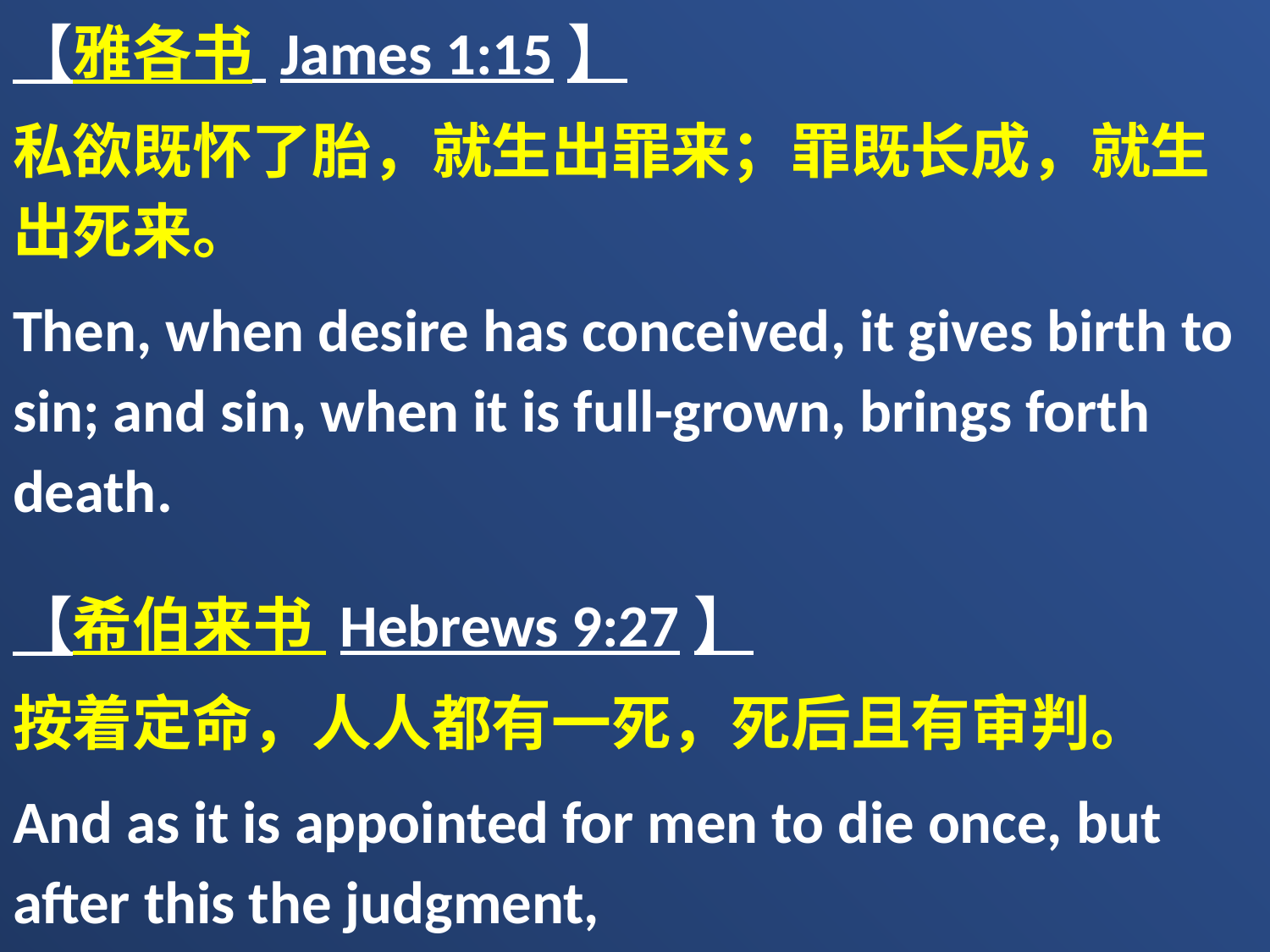

【雅各书 James 1:15】
私欲既怀了胎，就生出罪来；罪既长成，就生出死来。
Then, when desire has conceived, it gives birth to sin; and sin, when it is full-grown, brings forth death.

【希伯来书 Hebrews 9:27】
按着定命，人人都有一死，死后且有审判。
And as it is appointed for men to die once, but after this the judgment,